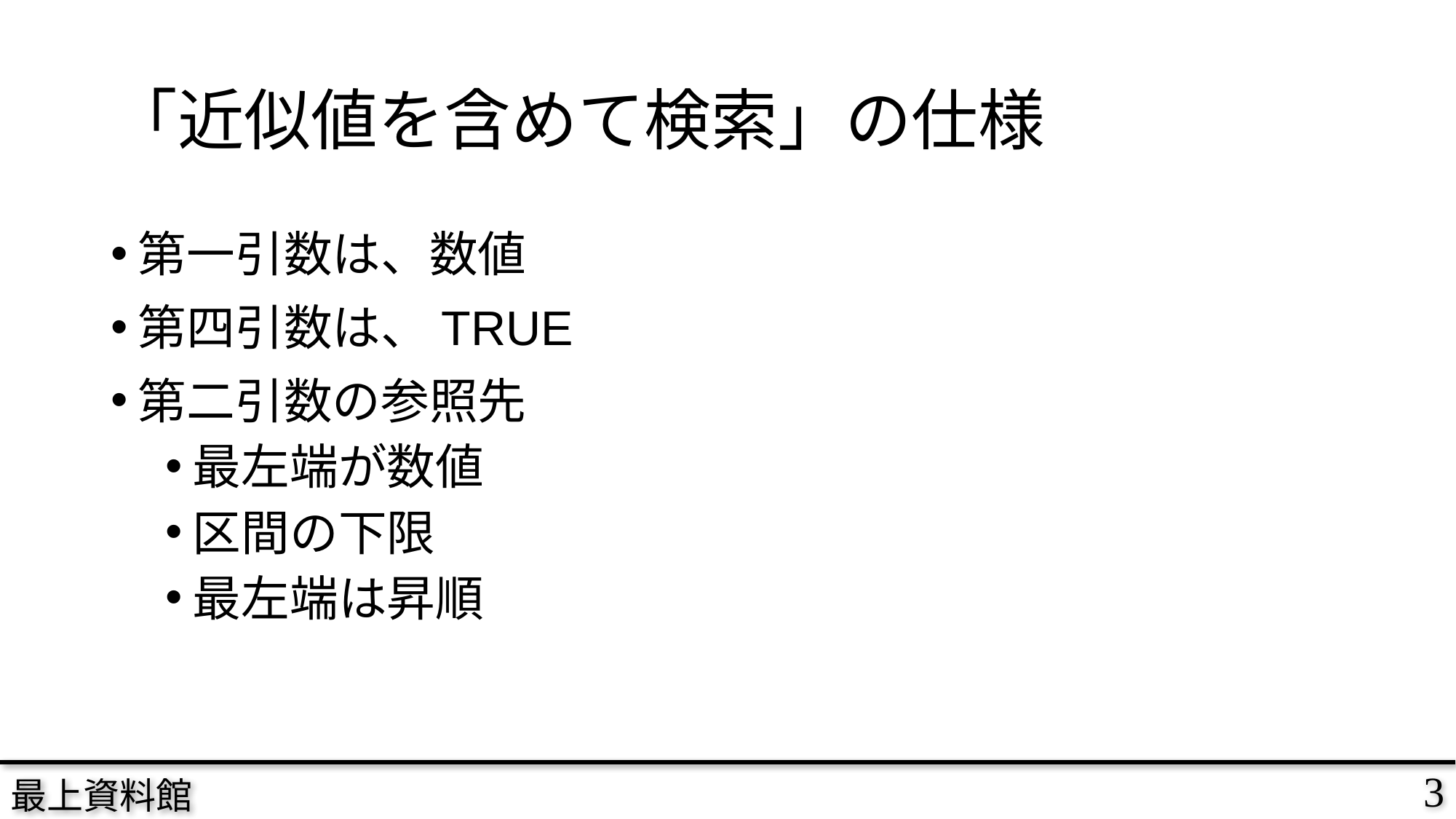

# 「近似値を含めて検索」の仕様
第一引数は、数値
第四引数は、TRUE
第二引数の参照先
最左端が数値
区間の下限
最左端は昇順